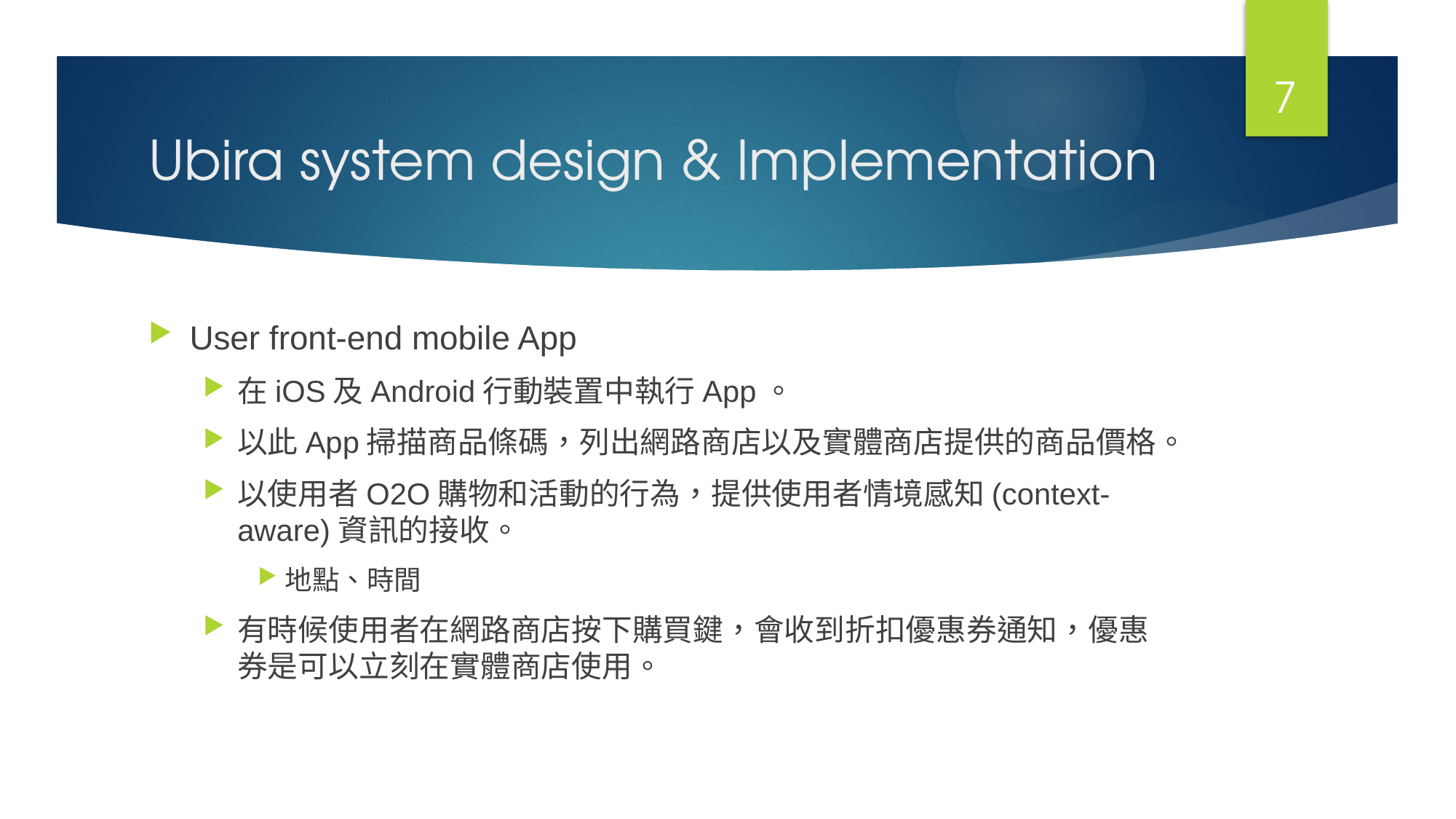

7
# Ubira system design & Implementation
User front-end mobile App
在iOS及Android行動裝置中執行App。
以此App掃描商品條碼，列出網路商店以及實體商店提供的商品價格。
以使用者O2O購物和活動的行為，提供使用者情境感知(context-aware)資訊的接收。
地點、時間
有時候使用者在網路商店按下購買鍵，會收到折扣優惠券通知，優惠券是可以立刻在實體商店使用。